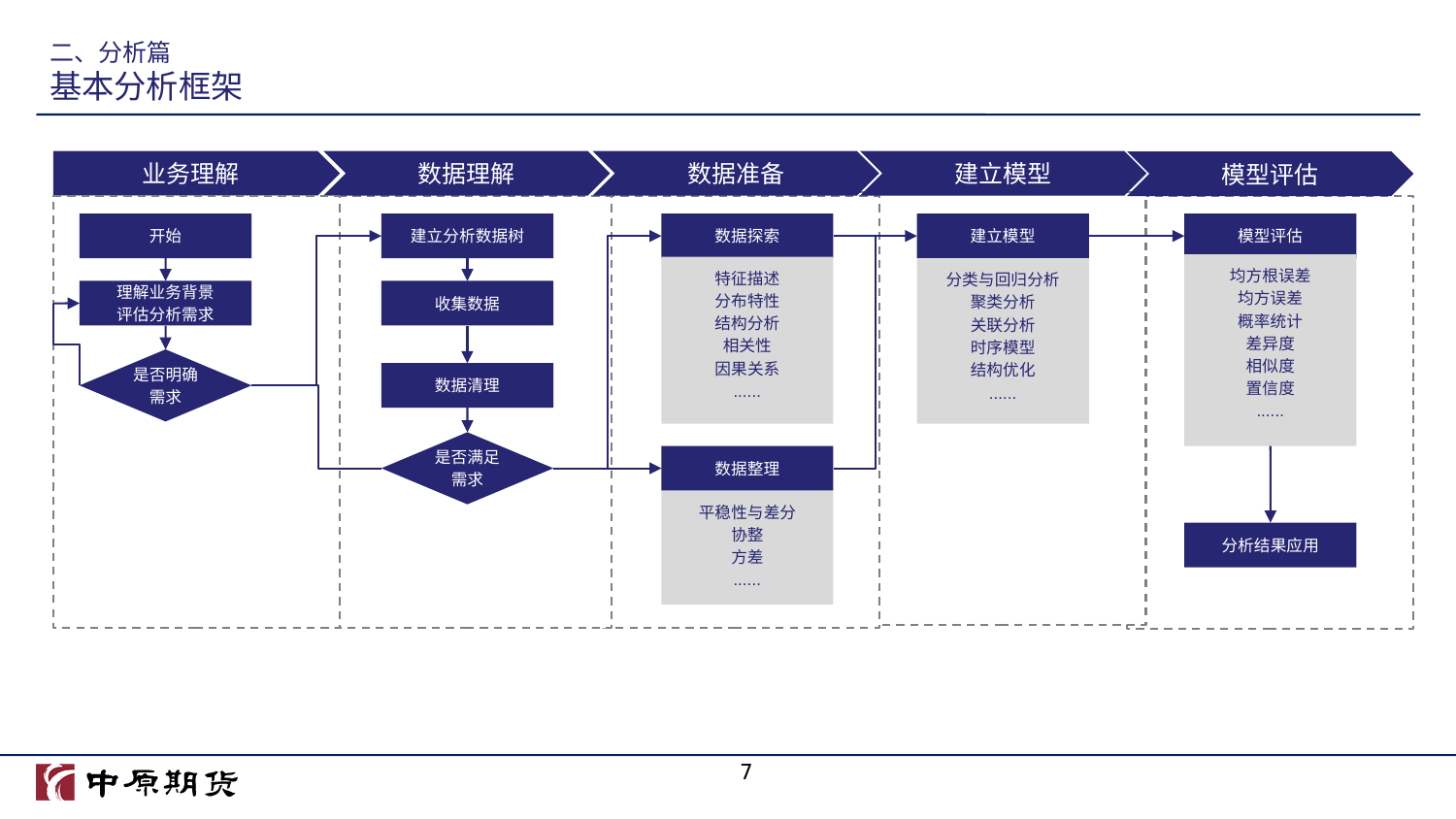

# 二、分析篇 基本分析框架
业务理解
数据理解
数据准备
建立模型
模型评估

开始
建立分析数据树
数据探索
建立模型
模型评估
均方根误差
均方误差
概率统计
差异度
相似度
置信度
......
特征描述
分布特性
结构分析
相关性
因果关系
......
分类与回归分析
聚类分析
关联分析
时序模型
结构优化
......
理解业务背景
评估分析需求
收集数据
是否明确
需求
数据清理
是否满足
需求
数据整理
平稳性与差分
协整
方差
......
分析结果应用
7